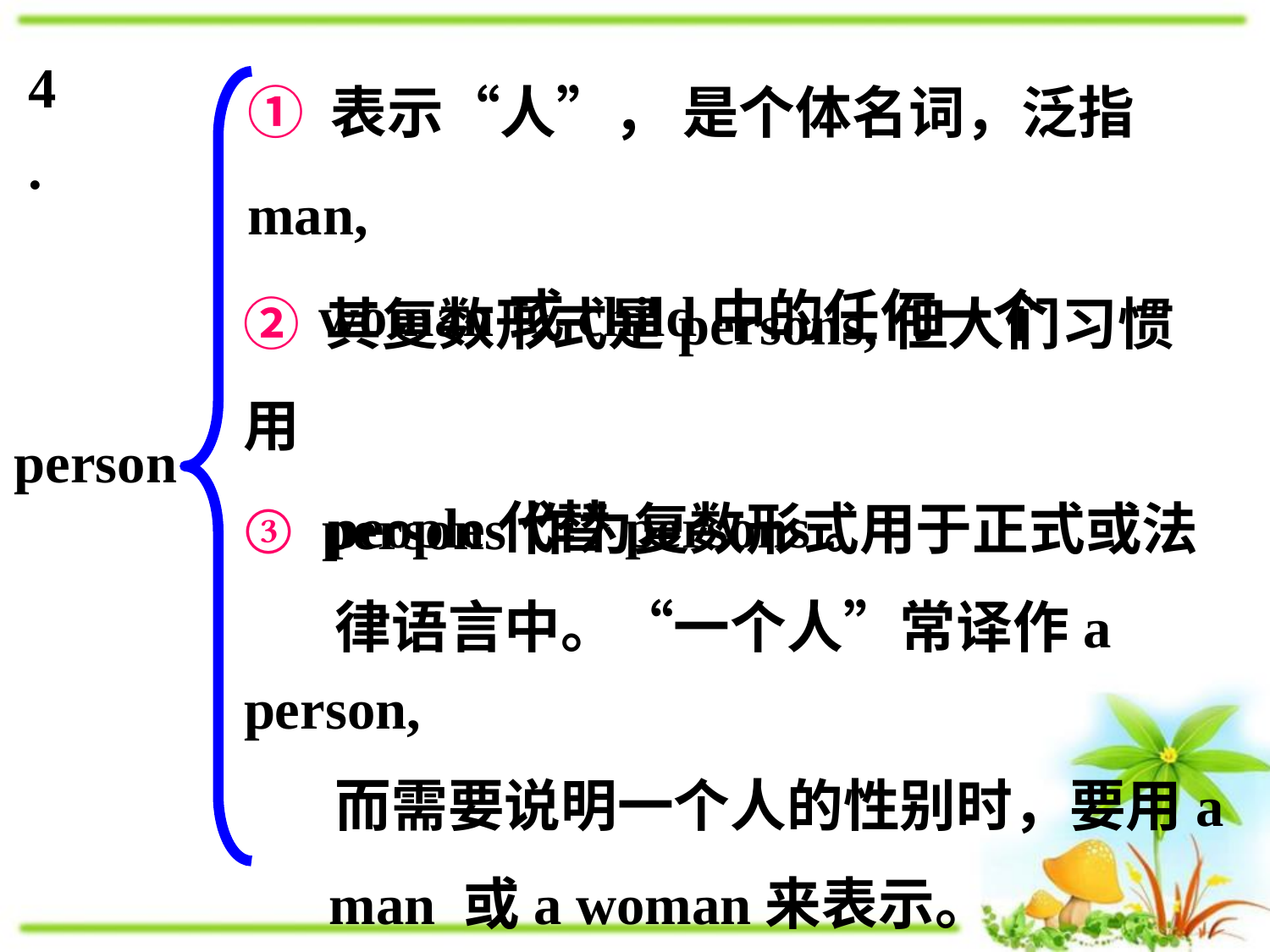

4.
① 表示“人”， 是个体名词，泛指man,
     woman或child中的任何一个

② 其复数形式是persons,但人们习惯用
      people代替persons。
person
③  persons作为复数形式用于正式或法
      律语言中。“一个人”常译作a person,
      而需要说明一个人的性别时，要用a
      man 或a woman来表示。